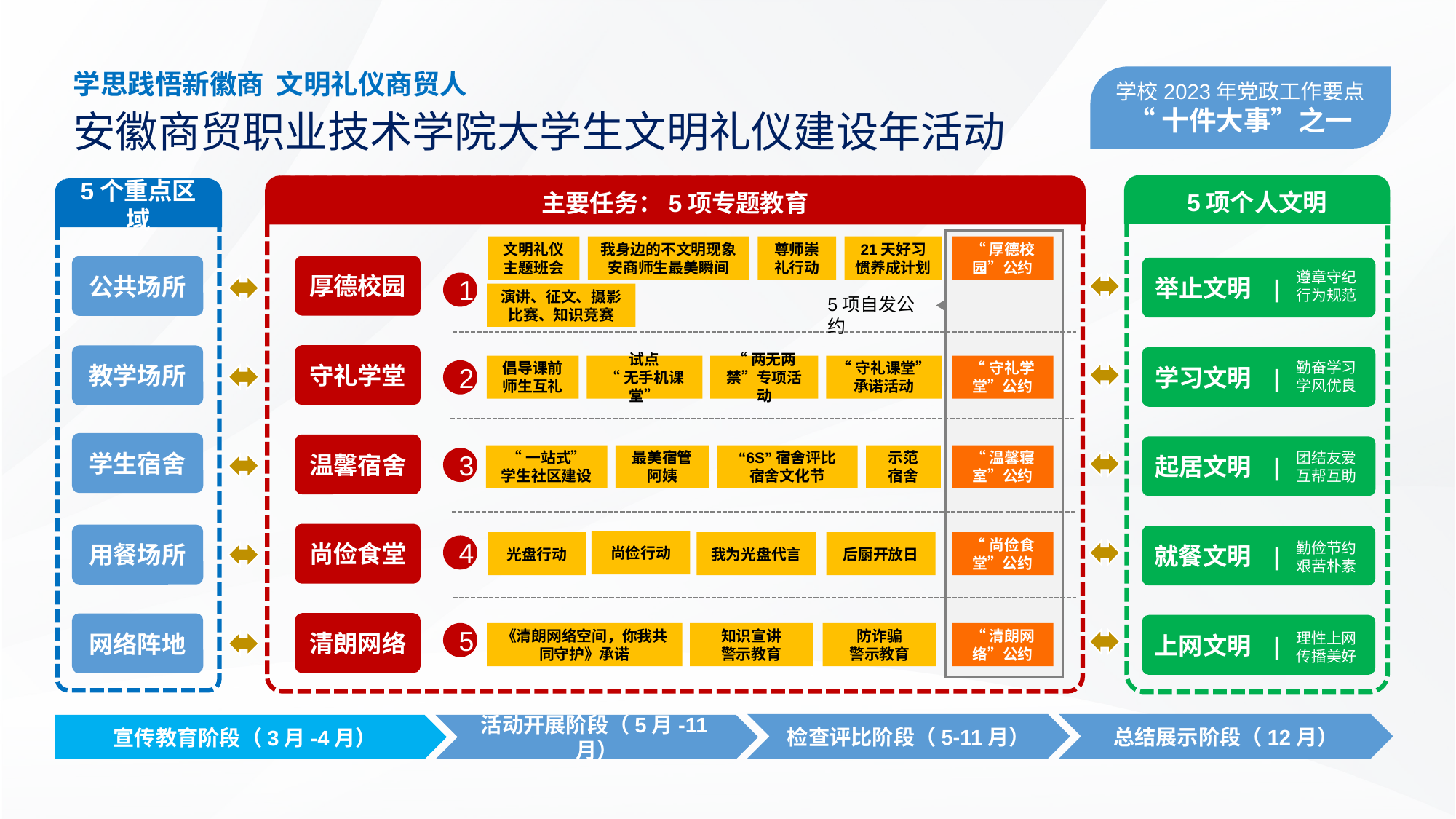

学思践悟新徽商  文明礼仪商贸人
安徽商贸职业技术学院大学生文明礼仪建设年活动
学校2023年党政工作要点
“十件大事”之一
5项个人文明
主要任务：5项专题教育

5个重点区域

文明礼仪主题班会
我身边的不文明现象
安商师生最美瞬间
尊师崇礼行动
21天好习惯养成计划
“厚德校园”公约
厚德校园
公共场所
举止文明   |
遵章守纪
行为规范
1

演讲、征文、摄影比赛、知识竞赛
5项自发公约

守礼学堂
教学场所
学习文明   |
勤奋学习学风优良
倡导课前师生互礼
试点
“无手机课堂”
“两无两禁”专项活动
“守礼课堂”
承诺活动
“守礼学堂”公约
2

学生宿舍
温馨宿舍
起居文明   |
团结友爱
互帮互助
“一站式”
学生社区建设
最美宿管阿姨
“6S”宿舍评比
宿舍文化节
示范
宿舍
“温馨寝室”公约
3

尚俭食堂
用餐场所
就餐文明   |
尚俭行动
光盘行动
我为光盘代言
后厨开放日
“尚俭食堂”公约
勤俭节约艰苦朴素
4

清朗网络
网络阵地
上网文明   |
5
《清朗网络空间，你我共同守护》承诺
知识宣讲
警示教育
防诈骗
警示教育
“清朗网络”公约
理性上网
传播美好

检查评比阶段（5-11月）
总结展示阶段（12月）
宣传教育阶段（3月-4月）
活动开展阶段（5月-11月）